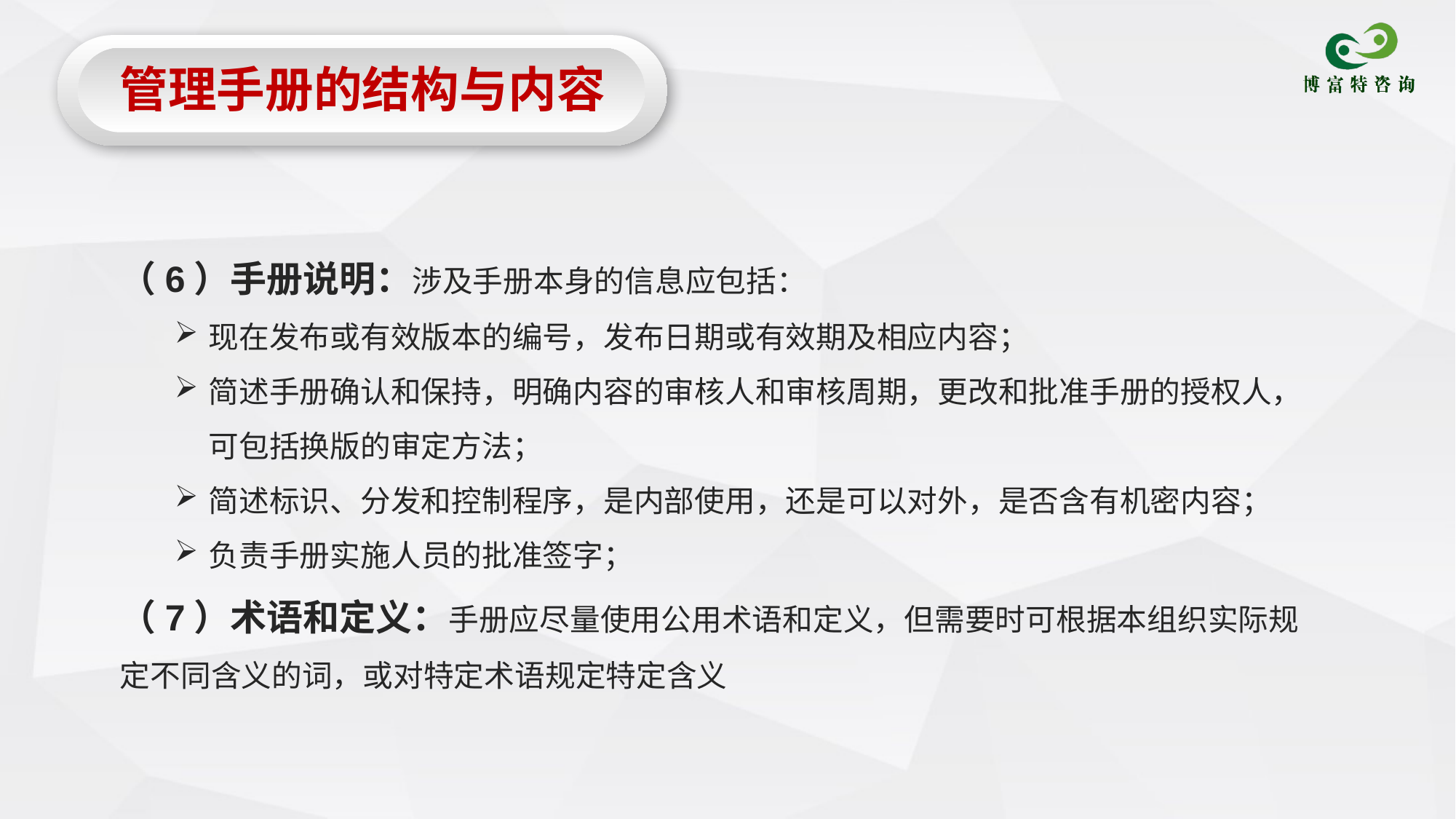

管理手册的结构与内容
（6）手册说明：涉及手册本身的信息应包括：
现在发布或有效版本的编号，发布日期或有效期及相应内容；
简述手册确认和保持，明确内容的审核人和审核周期，更改和批准手册的授权人，可包括换版的审定方法；
简述标识、分发和控制程序，是内部使用，还是可以对外，是否含有机密内容；
负责手册实施人员的批准签字；
（7）术语和定义：手册应尽量使用公用术语和定义，但需要时可根据本组织实际规定不同含义的词，或对特定术语规定特定含义